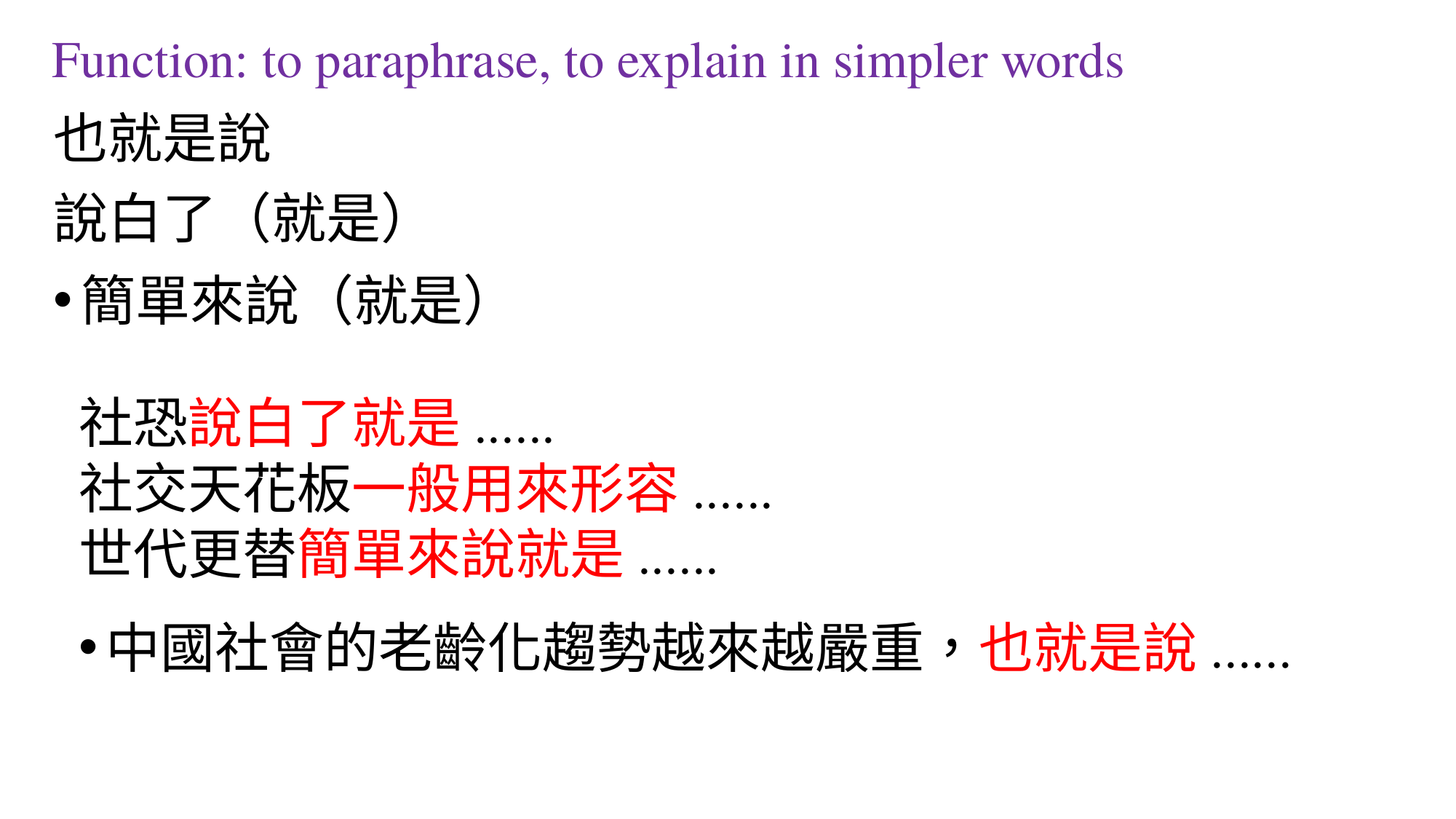

# Function: to paraphrase, to explain in simpler words
也就是說
說白了（就是）
簡單來說（就是）
社恐說白了就是......
社交天花板一般用來形容......
世代更替簡單來說就是......
中國社會的老齡化趨勢越來越嚴重，也就是說......